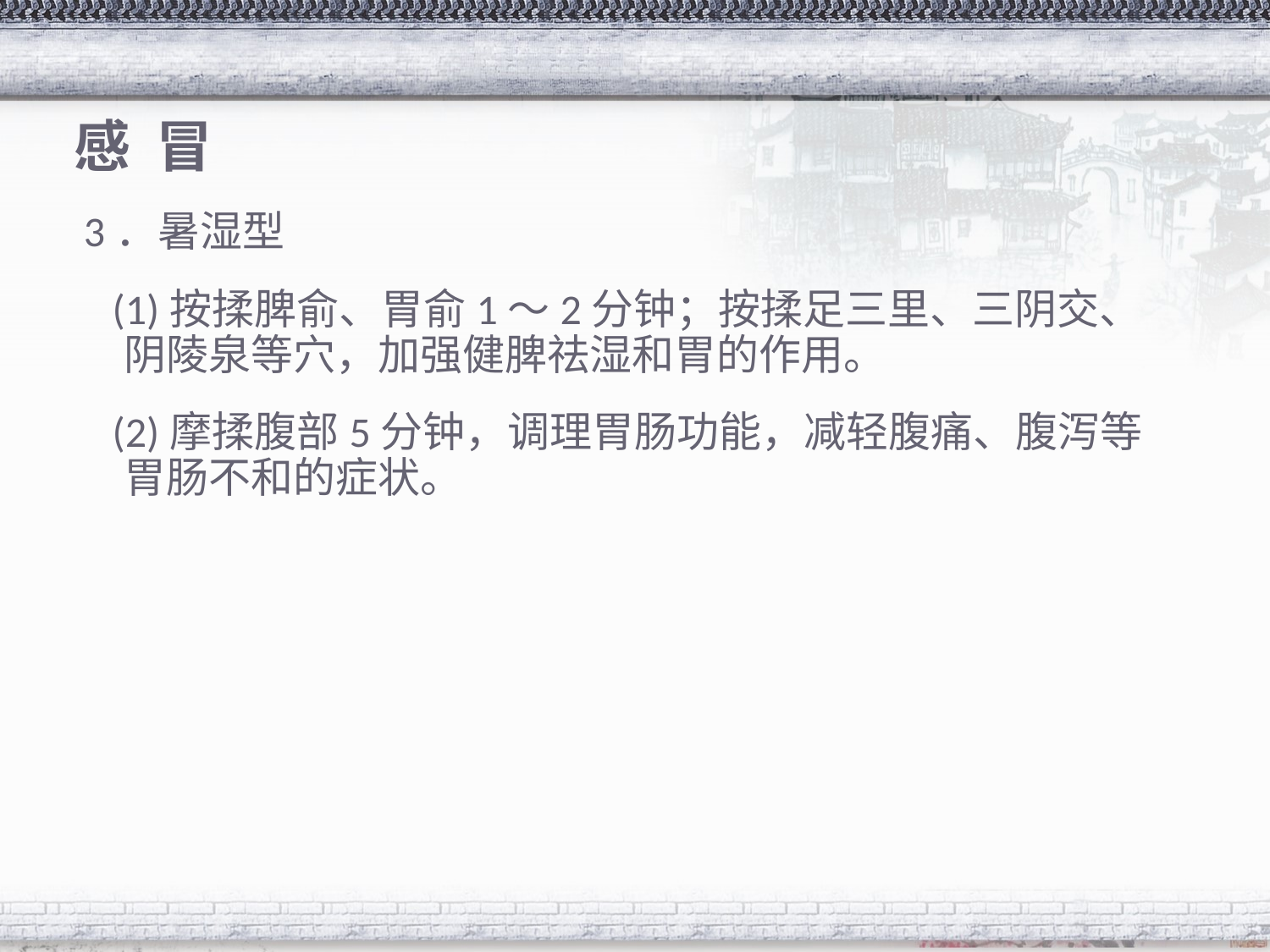

# 感  冒
 3．暑湿型
    (1)按揉脾俞、胃俞1～2分钟；按揉足三里、三阴交、阴陵泉等穴，加强健脾祛湿和胃的作用。
    (2)摩揉腹部5分钟，调理胃肠功能，减轻腹痛、腹泻等胃肠不和的症状。